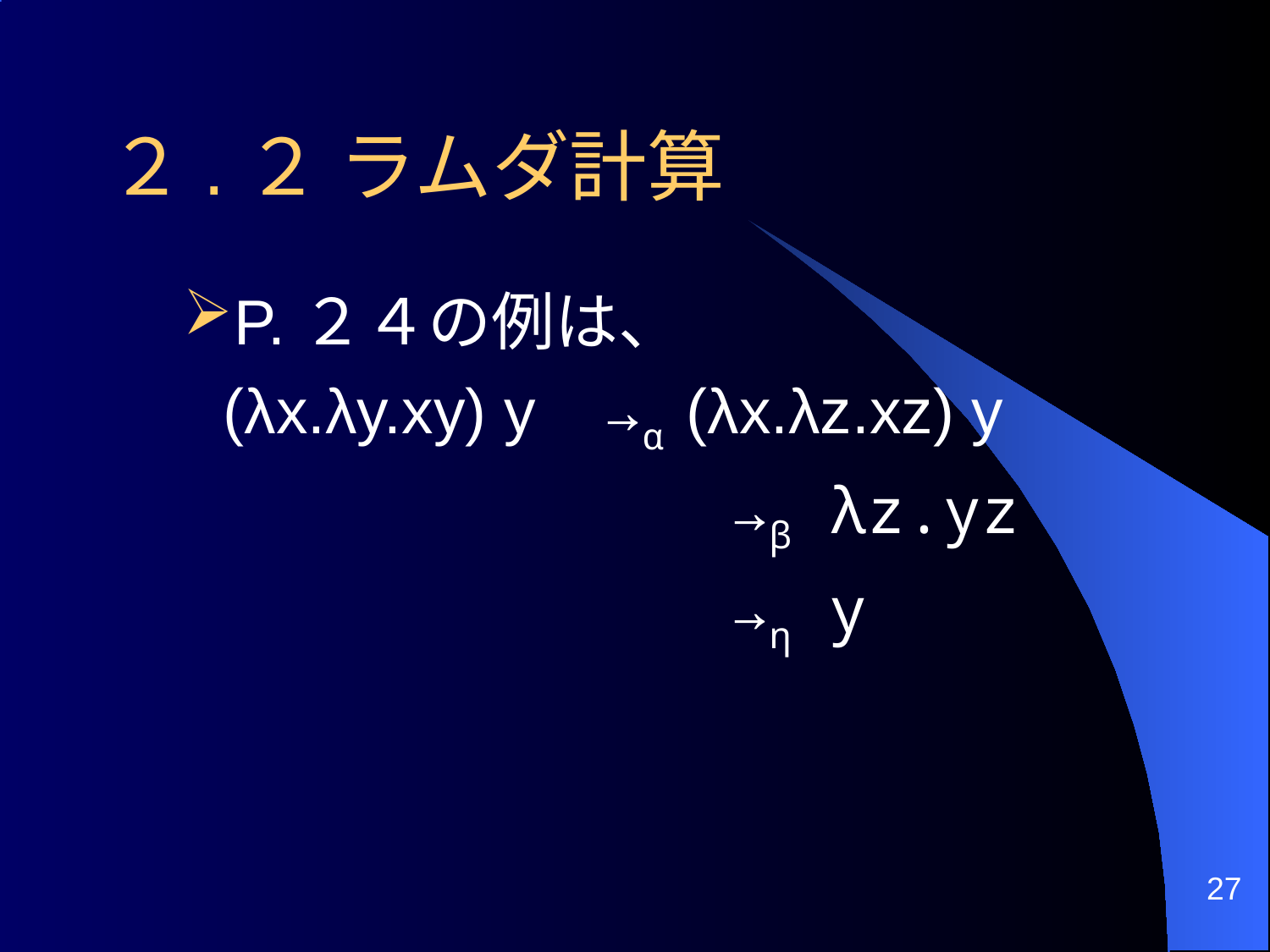

# ２.２ ラムダ計算
P.２４の例は、
	(λx.λy.xy) y 	→α (λx.λz.xz) y
					→β λz.yz
					→η y
27